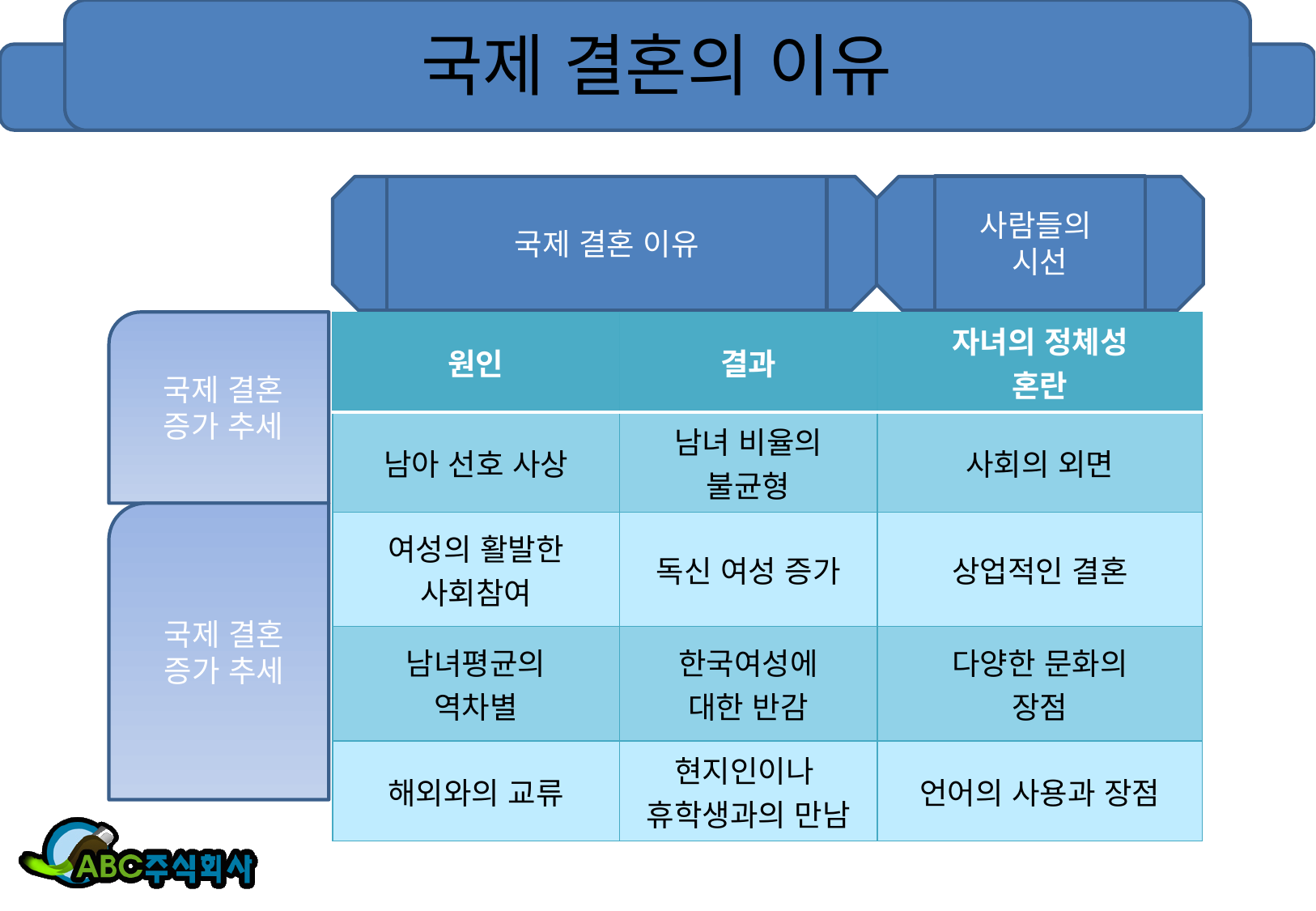

# 국제 결혼의 이유
사람들의
시선

국제 결혼 이유
국제 결혼
증가 추세
| 원인 | 결과 | 자녀의 정체성 혼란 |
| --- | --- | --- |
| 남아 선호 사상 | 남녀 비율의 불균형 | 사회의 외면 |
| 여성의 활발한 사회참여 | 독신 여성 증가 | 상업적인 결혼 |
| 남녀평균의 역차별 | 한국여성에 대한 반감 | 다양한 문화의 장점 |
| 해외와의 교류 | 현지인이나 휴학생과의 만남 | 언어의 사용과 장점 |
국제 결혼
증가 추세
4